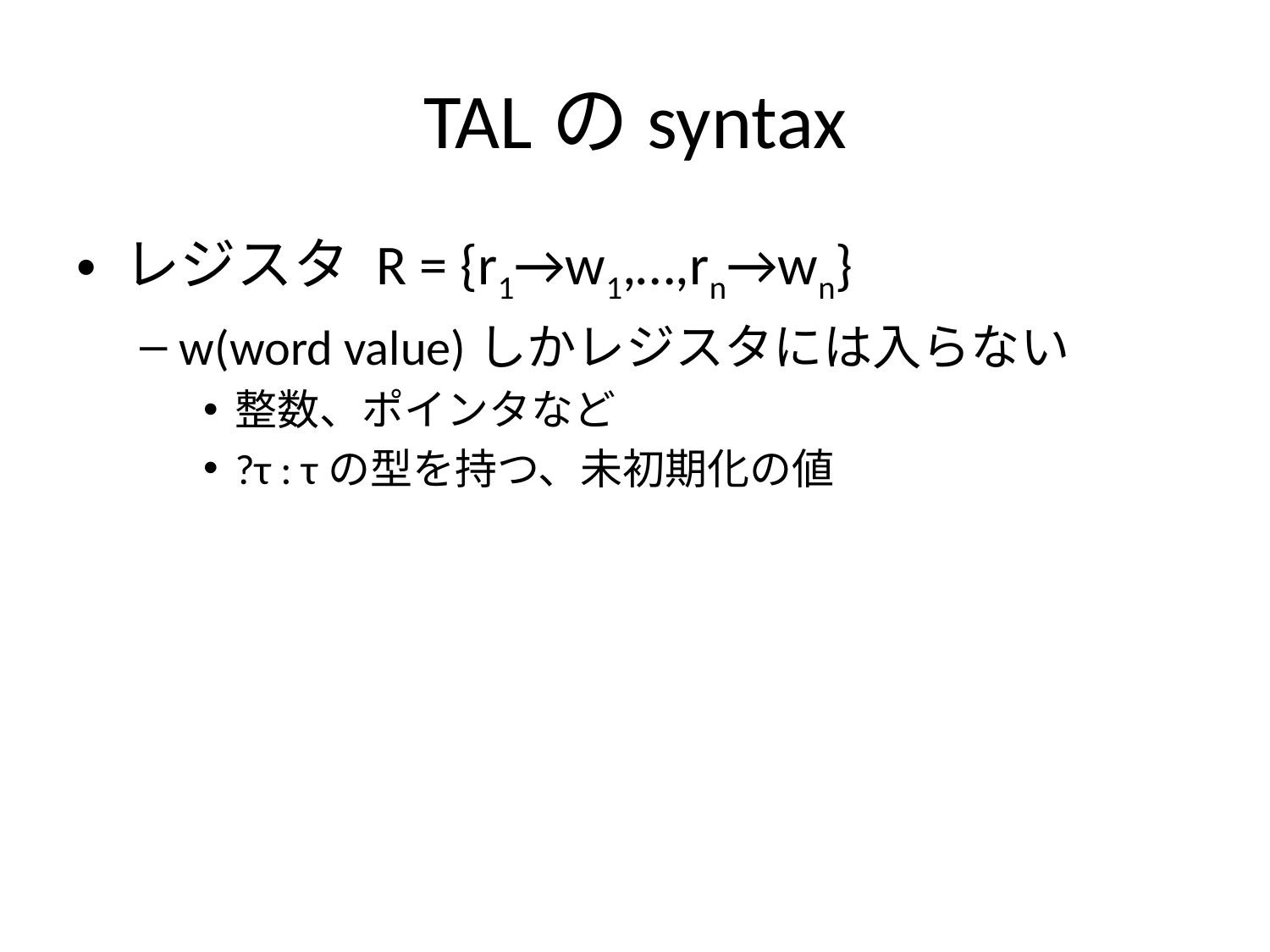

# TALのsyntax
レジスタ R = {r1→w1,…,rn→wn}
w(word value)しかレジスタには入らない
整数、ポインタなど
?τ : τの型を持つ、未初期化の値